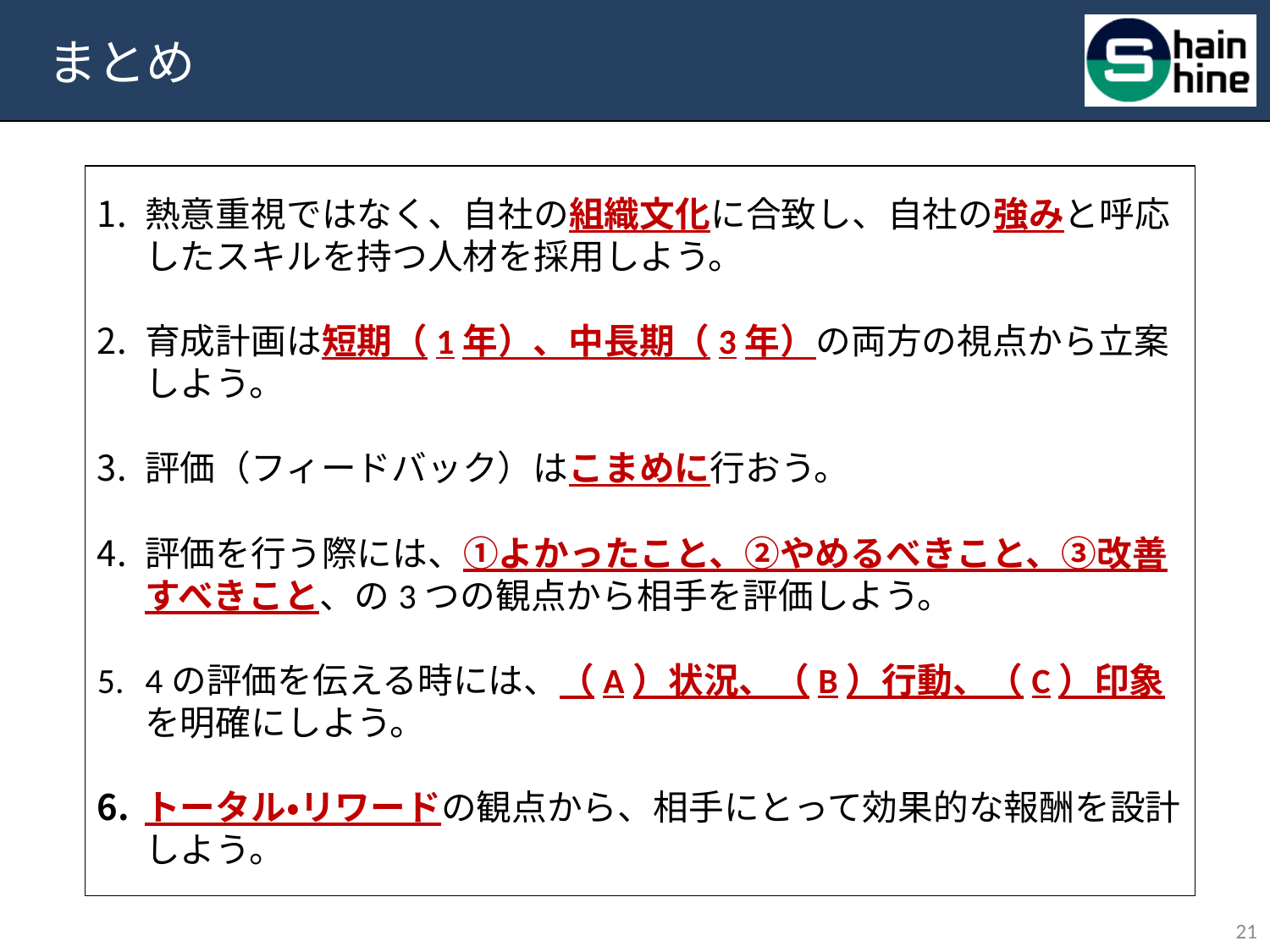

# まとめ

熱意重視ではなく、自社の組織文化に合致し、自社の強みと呼応したスキルを持つ人材を採用しよう。

育成計画は短期（1年）、中長期（3年）の両方の視点から立案しよう。

評価（フィードバック）はこまめに行おう。

評価を行う際には、①よかったこと、②やめるべきこと、③改善すべきこと、の3つの観点から相手を評価しよう。

4の評価を伝える時には、（A）状況、（B）行動、（C）印象を明確にしよう。

トータル・リワードの観点から、相手にとって効果的な報酬を設計しよう。
21